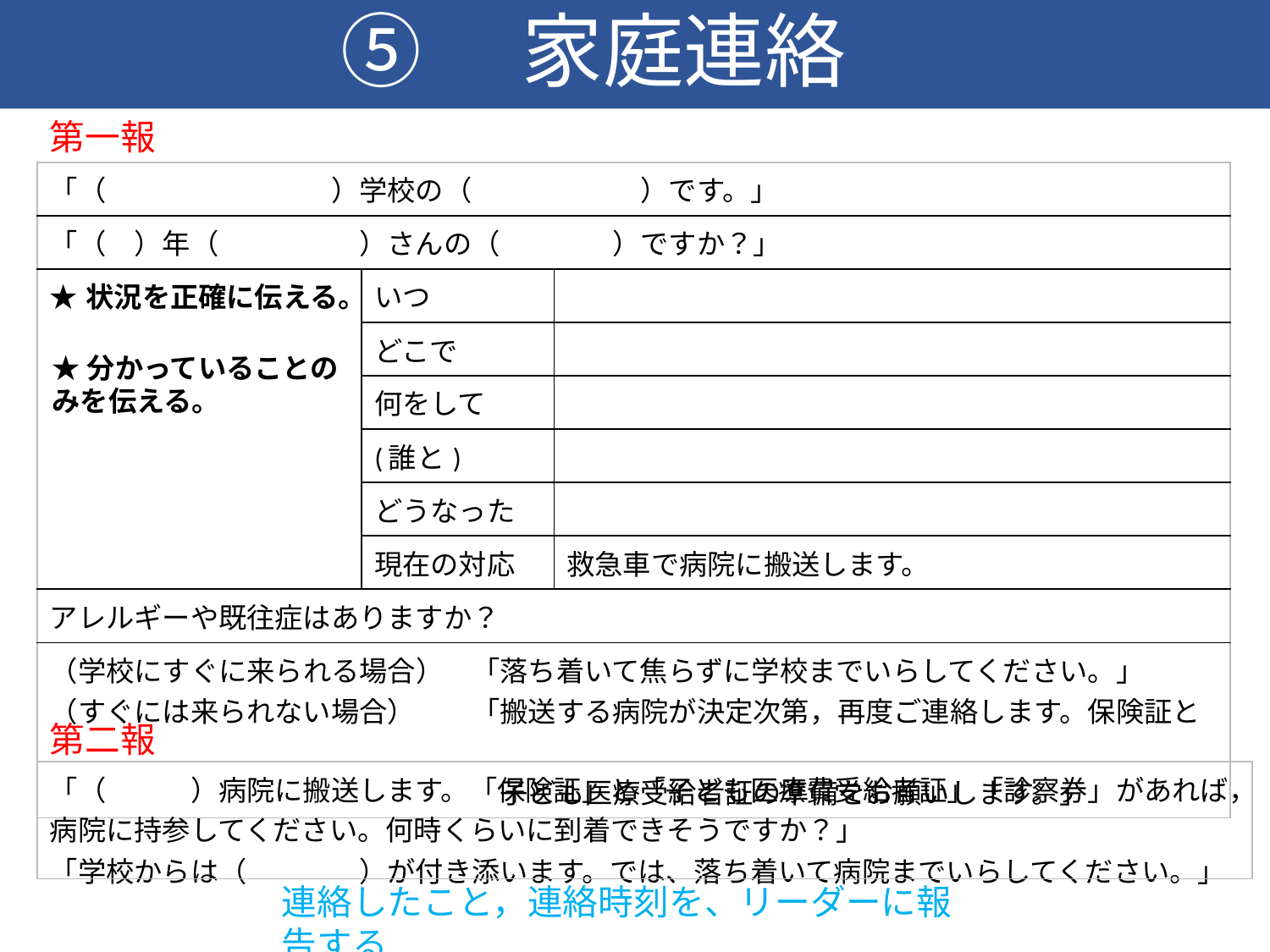

# ⑤　家庭連絡
第一報
| 「（　　　　　　　　）学校の（　　　　　　）です。」 |  |  |
| --- | --- | --- |
| 「（　）年（　　　　　）さんの（　　　　）ですか？」 |  |  |
| ★状況を正確に伝える。 | いつ |  |
|  | どこで |  |
|  | 何をして |  |
|  | (誰と) |  |
|  | どうなった |  |
|  | 現在の対応 | 救急車で病院に搬送します。 |
| アレルギーや既往症はありますか？ |  |  |
| （学校にすぐに来られる場合）　「落ち着いて焦らずに学校までいらしてください。」 （すぐには来られない場合）　　「搬送する病院が決定次第，再度ご連絡します。保険証と　 　　　　　　　　　　　　　　　　子ども医療受給者証の準備をお願いします。」 |  |  |
★分かっていることのみを伝える。
第二報
| 「（　　　）病院に搬送します。「保険証」と「子ども医療費受給者証」「診察券」があれば，病院に持参してください。何時くらいに到着できそうですか？」 「学校からは（　　　　）が付き添います。では、落ち着いて病院までいらしてください。」 |
| --- |
連絡したこと，連絡時刻を、リーダーに報告する